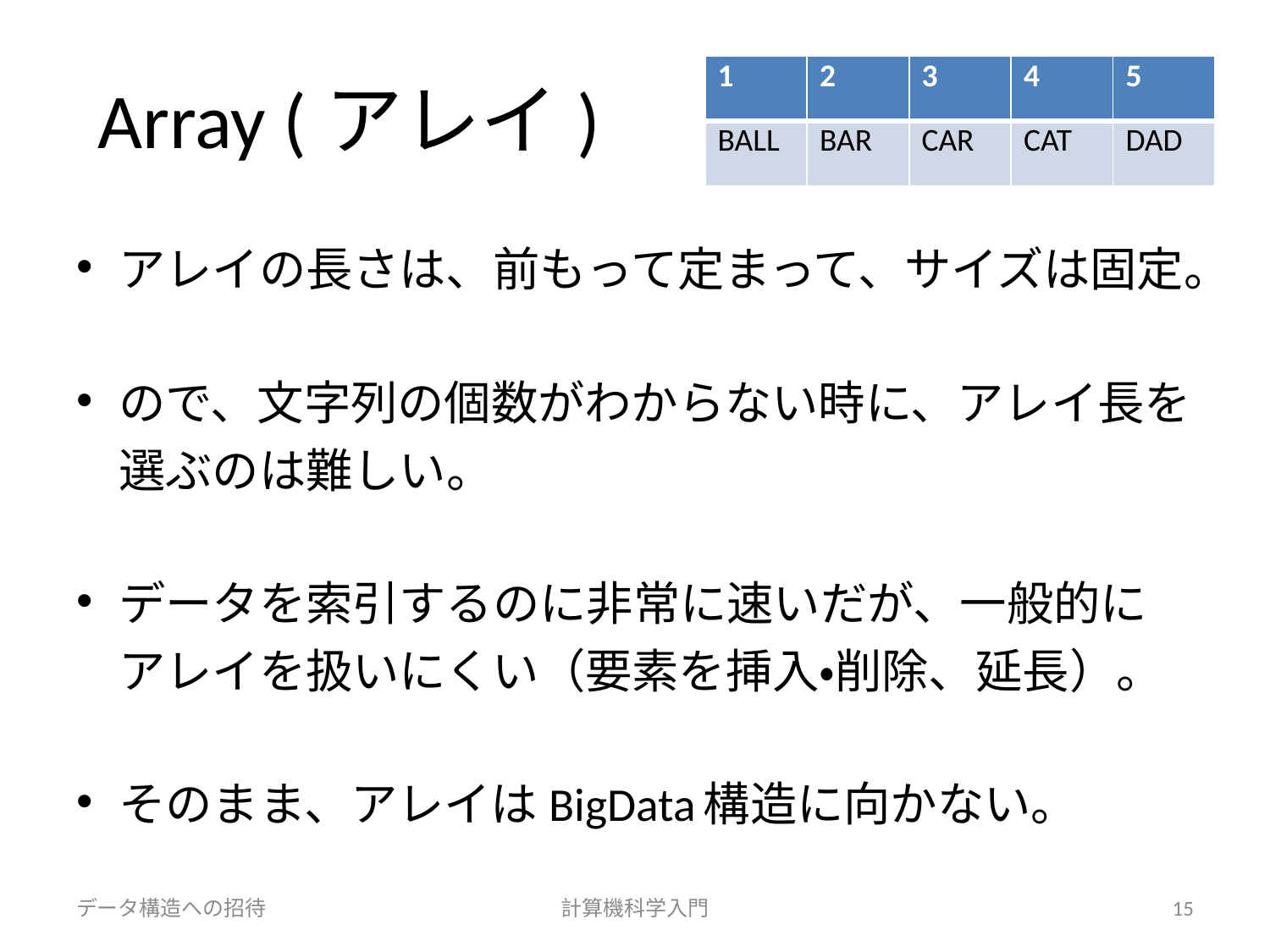

# Array (アレイ)
| 1 | 2 | 3 | 4 | 5 |
| --- | --- | --- | --- | --- |
| BALL | BAR | CAR | CAT | DAD |
アレイの長さは、前もって定まって、サイズは固定。

ので、文字列の個数がわからない時に、アレイ長を選ぶのは難しい。

データを索引するのに非常に速いだが、一般的にアレイを扱いにくい（要素を挿入・削除、延長）。

そのまま、アレイはBigData構造に向かない。

データ構造への招待
計算機科学入門
15